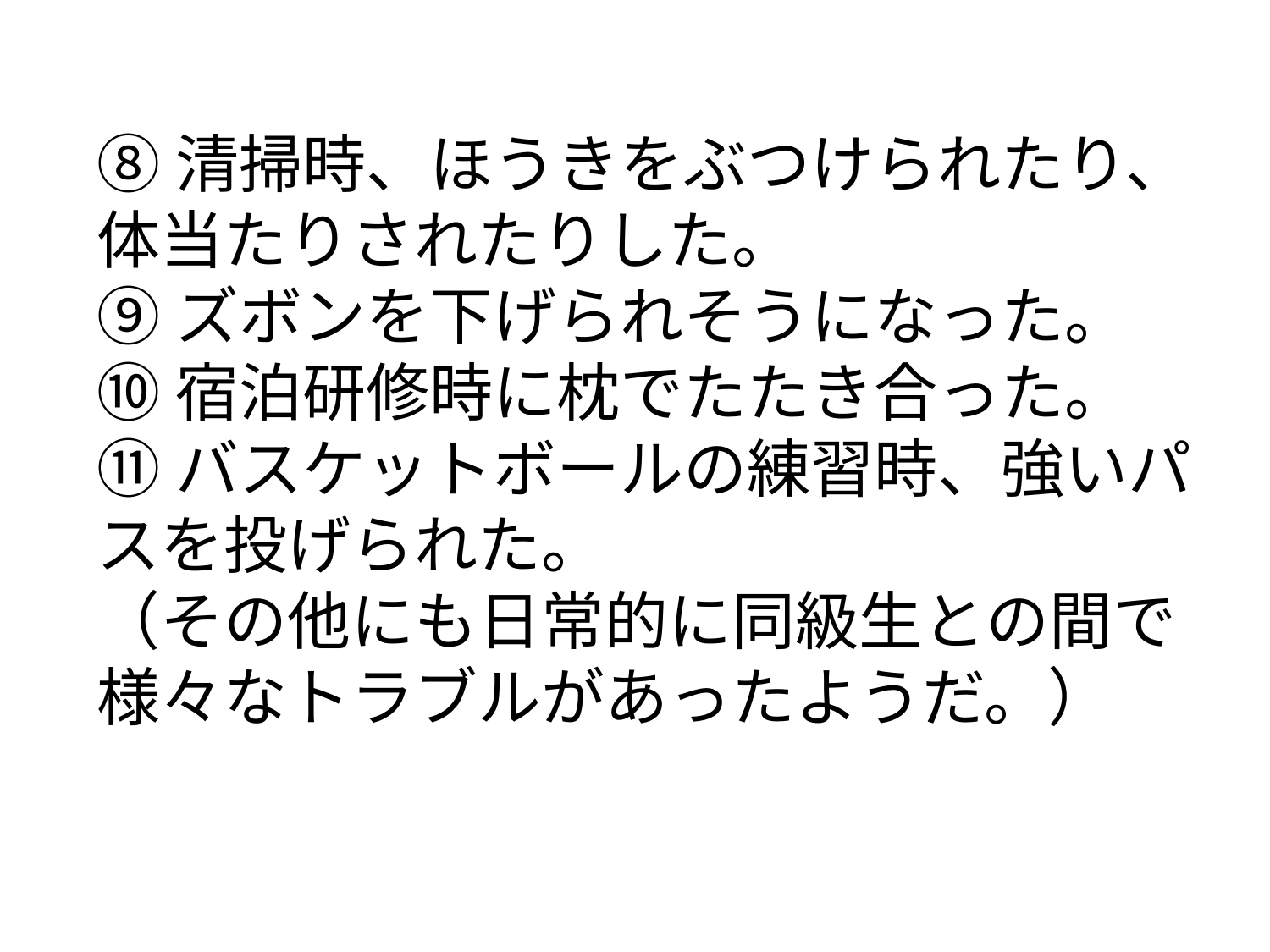

⑧清掃時、ほうきをぶつけられたり、体当たりされたりした。
⑨ズボンを下げられそうになった。
⑩宿泊研修時に枕でたたき合った。
⑪バスケットボールの練習時、強いパスを投げられた。
（その他にも日常的に同級生との間で様々なトラブルがあったようだ。）